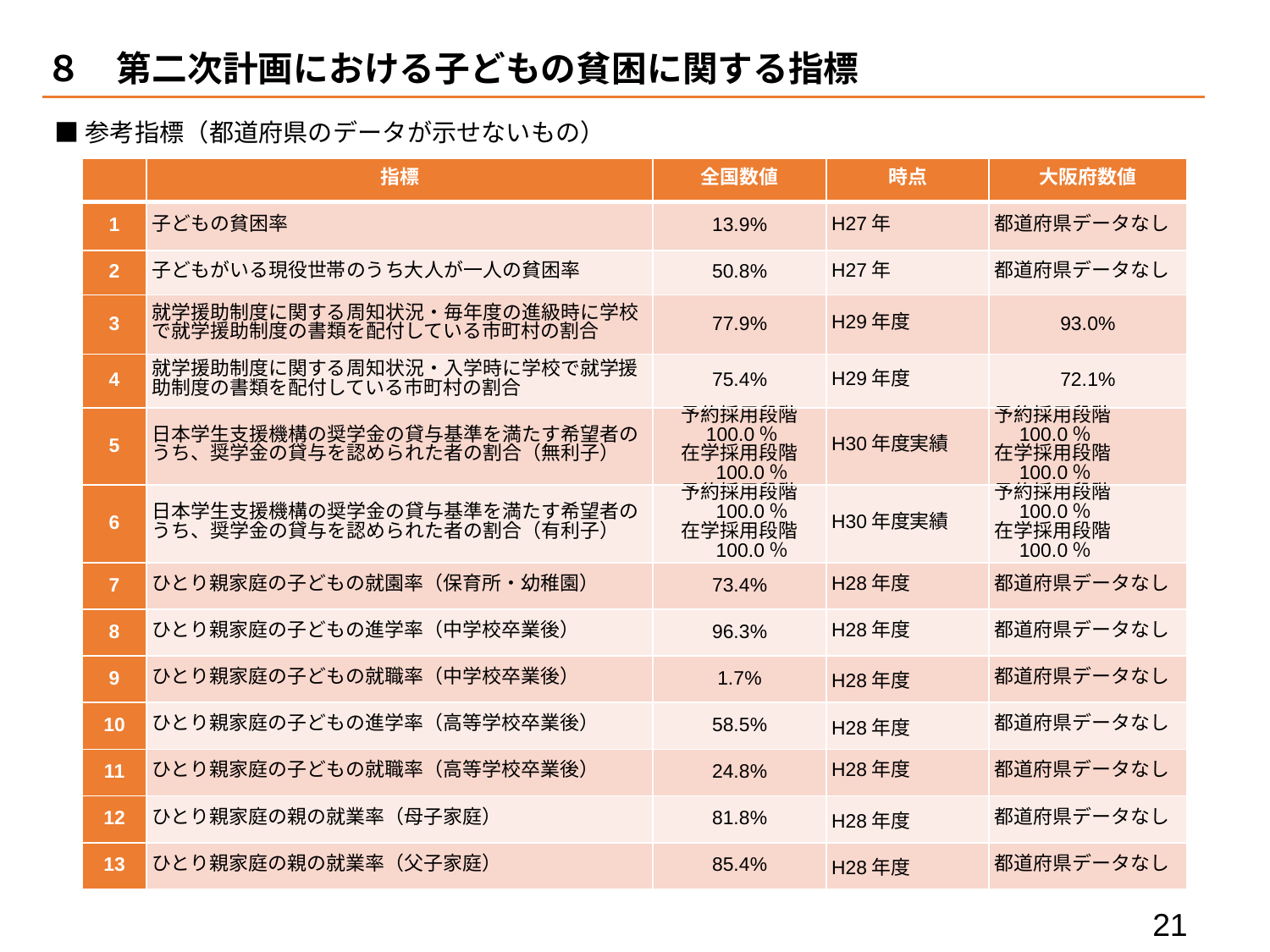

８　第二次計画における子どもの貧困に関する指標
■参考指標（都道府県のデータが示せないもの）
|  | 指標 | 全国数値 | 時点 | 大阪府数値 |
| --- | --- | --- | --- | --- |
| 1 | 子どもの貧困率 | 13.9% | H27年 | 都道府県データなし |
| 2 | 子どもがいる現役世帯のうち大人が一人の貧困率 | 50.8% | H27年 | 都道府県データなし |
| 3 | 就学援助制度に関する周知状況・毎年度の進級時に学校で就学援助制度の書類を配付している市町村の割合 | 77.9% | H29年度 | 93.0% |
| 4 | 就学援助制度に関する周知状況・入学時に学校で就学援助制度の書類を配付している市町村の割合 | 75.4% | H29年度 | 72.1% |
| 5 | 日本学生支援機構の奨学金の貸与基準を満たす希望者のうち、奨学金の貸与を認められた者の割合（無利子） | 予約採用段階 100.0％ 在学採用段階 　100.0％ | H30年度実績 | 予約採用段階 　100.0％ 在学採用段階 　100.0％ |
| 6 | 日本学生支援機構の奨学金の貸与基準を満たす希望者のうち、奨学金の貸与を認められた者の割合（有利子） | 予約採用段階 　100.0％ 在学採用段階 　100.0％ | H30年度実績 | 予約採用段階 　100.0％ 在学採用段階 　100.0％ |
| 7 | ひとり親家庭の子どもの就園率（保育所・幼稚園） | 73.4% | H28年度 | 都道府県データなし |
| 8 | ひとり親家庭の子どもの進学率（中学校卒業後） | 96.3% | H28年度 | 都道府県データなし |
| 9 | ひとり親家庭の子どもの就職率（中学校卒業後） | 1.7% | H28年度 | 都道府県データなし |
| 10 | ひとり親家庭の子どもの進学率（高等学校卒業後） | 58.5% | H28年度 | 都道府県データなし |
| 11 | ひとり親家庭の子どもの就職率（高等学校卒業後） | 24.8% | H28年度 | 都道府県データなし |
| 12 | ひとり親家庭の親の就業率（母子家庭） | 81.8% | H28年度 | 都道府県データなし |
| 13 | ひとり親家庭の親の就業率（父子家庭） | 85.4% | H28年度 | 都道府県データなし |
21